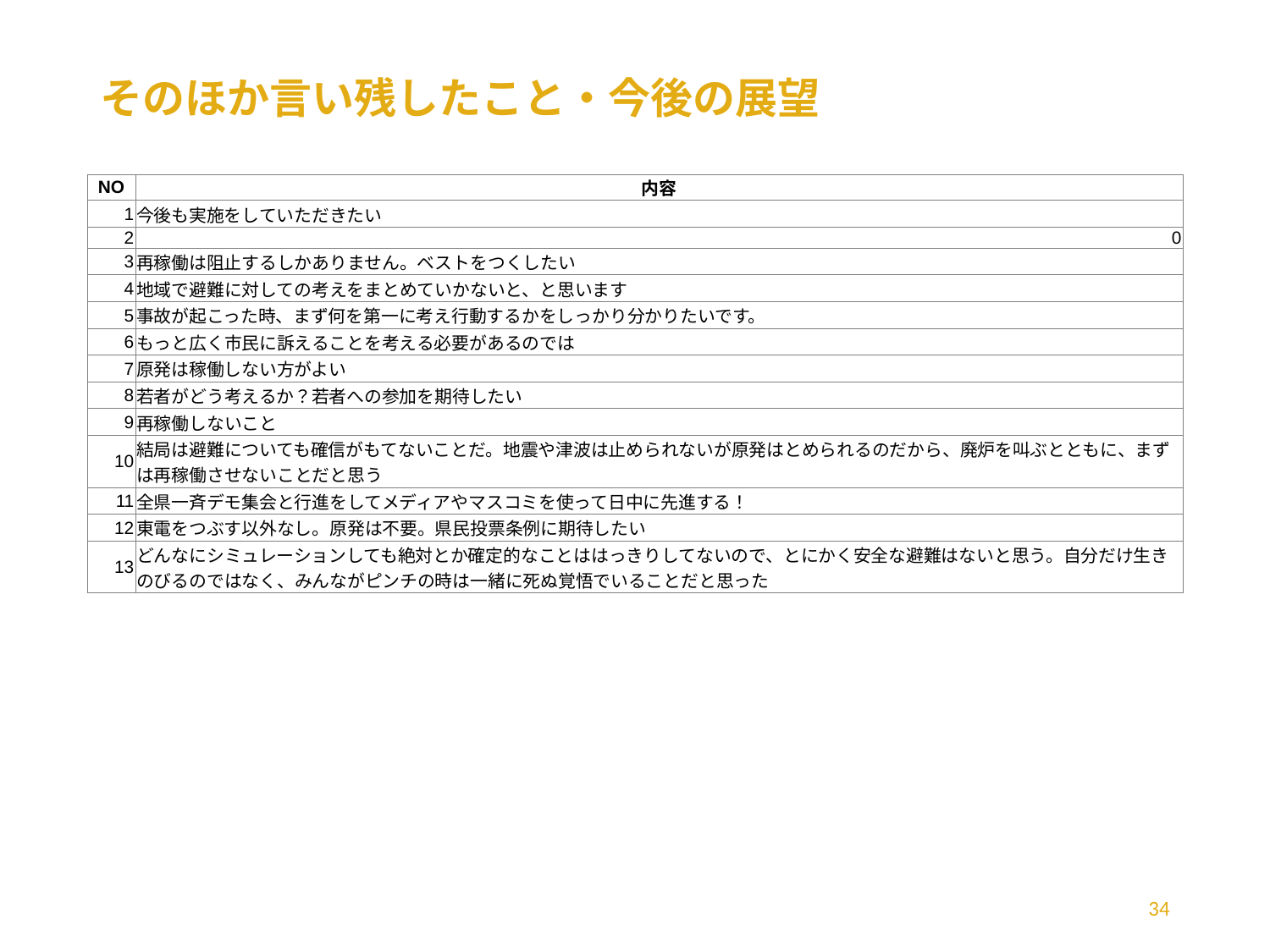

# そのほか言い残したこと・今後の展望
| NO | 内容 |
| --- | --- |
| 1 | 今後も実施をしていただきたい |
| 2 | 0 |
| 3 | 再稼働は阻止するしかありません。ベストをつくしたい |
| 4 | 地域で避難に対しての考えをまとめていかないと、と思います |
| 5 | 事故が起こった時、まず何を第一に考え行動するかをしっかり分かりたいです。 |
| 6 | もっと広く市民に訴えることを考える必要があるのでは |
| 7 | 原発は稼働しない方がよい |
| 8 | 若者がどう考えるか？若者への参加を期待したい |
| 9 | 再稼働しないこと |
| 10 | 結局は避難についても確信がもてないことだ。地震や津波は止められないが原発はとめられるのだから、廃炉を叫ぶとともに、まずは再稼働させないことだと思う |
| 11 | 全県一斉デモ集会と行進をしてメディアやマスコミを使って日中に先進する！ |
| 12 | 東電をつぶす以外なし。原発は不要。県民投票条例に期待したい |
| 13 | どんなにシミュレーションしても絶対とか確定的なことははっきりしてないので、とにかく安全な避難はないと思う。自分だけ生きのびるのではなく、みんながピンチの時は一緒に死ぬ覚悟でいることだと思った |
34